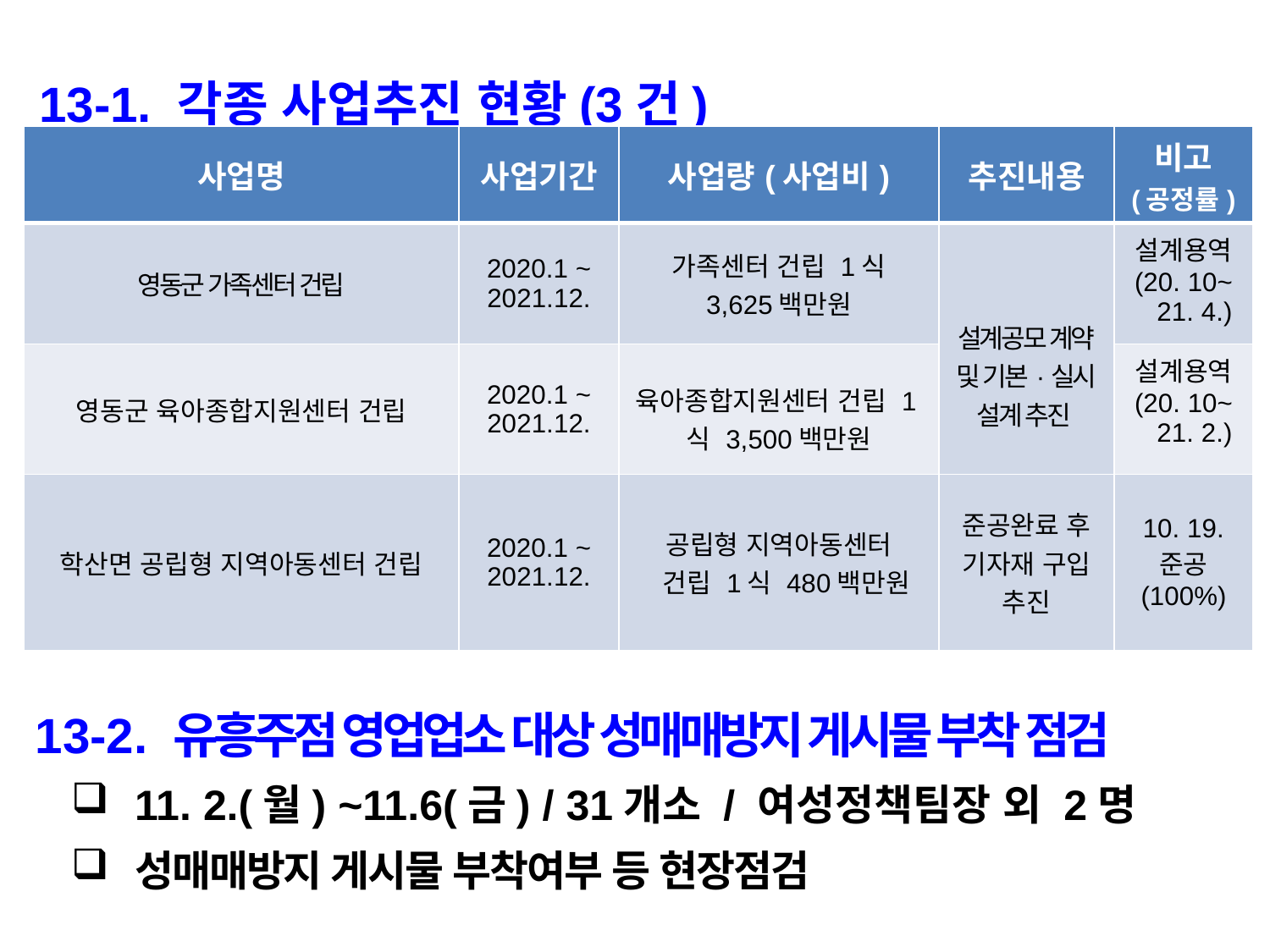

13-1. 각종 사업추진 현황(3건)

| 사업명 | 사업기간 | 사업량(사업비) | 추진내용 | 비고 (공정률) |
| --- | --- | --- | --- | --- |
| 영동군 가족센터 건립 | 2020.1 ~ 2021.12. | 가족센터 건립 1식 3,625백만원 | 설계공모 계약 및 기본·실시 설계 추진 | 설계용역 (20. 10~ 21. 4.) |
| 영동군 육아종합지원센터 건립 | 2020.1 ~ 2021.12. | 육아종합지원센터 건립 1식 3,500백만원 |  | 설계용역 (20. 10~ 21. 2.) |
| 학산면 공립형 지역아동센터 건립 | 2020.1 ~ 2021.12. | 공립형 지역아동센터 건립 1식 480백만원 | 준공완료 후 기자재 구입 추진 | 10. 19. 준공 (100%) |
  13-2. 유흥주점 영업업소 대상 성매매방지 게시물 부착 점검
11. 2.(월) ~11.6(금) / 31개소 / 여성정책팀장 외 2명
성매매방지 게시물 부착여부 등 현장점검